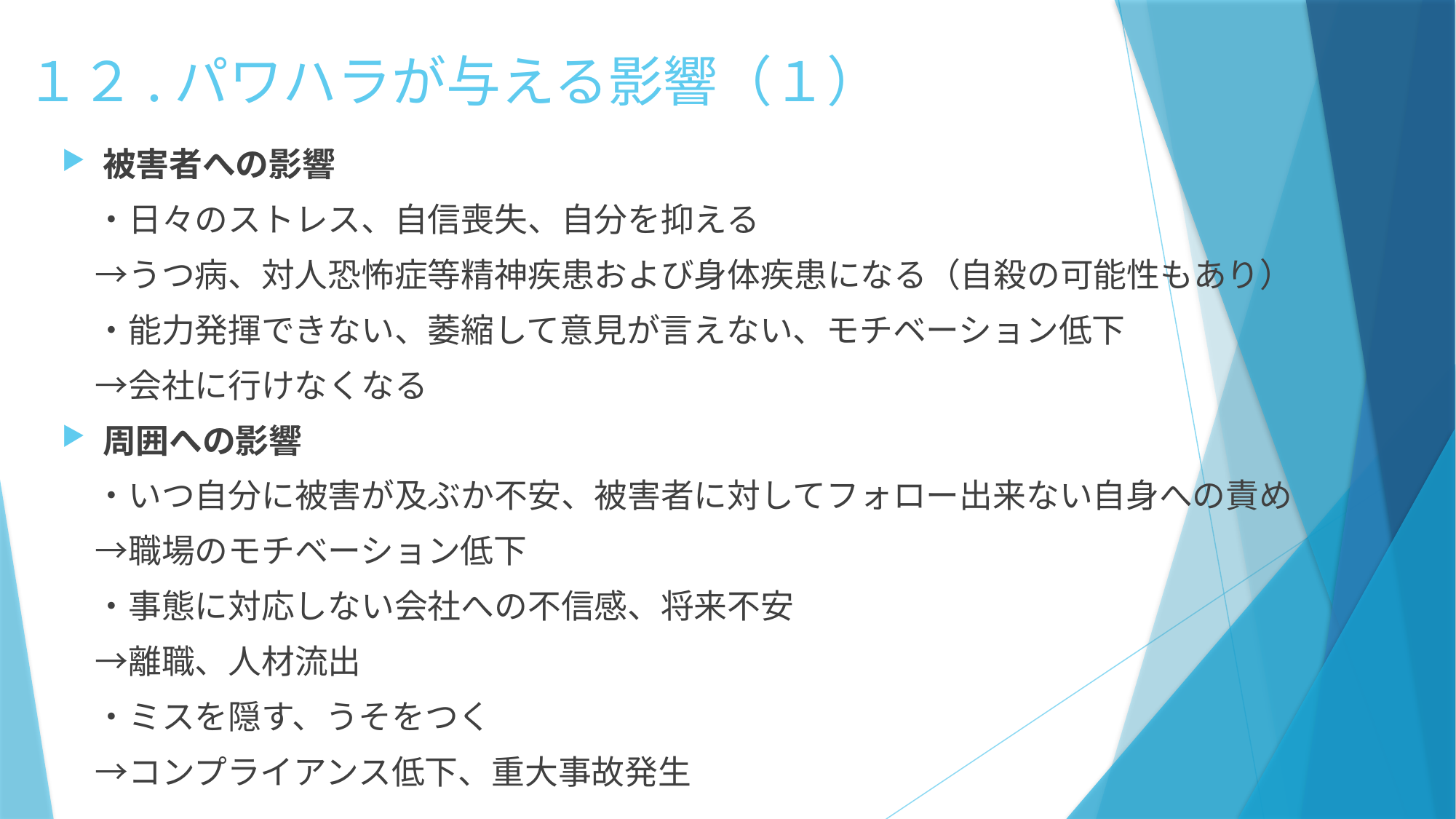

# １２.パワハラが与える影響（１）
被害者への影響
　・日々のストレス、自信喪失、自分を抑える
　→うつ病、対人恐怖症等精神疾患および身体疾患になる（自殺の可能性もあり）
　・能力発揮できない、萎縮して意見が言えない、モチベーション低下
　→会社に行けなくなる
周囲への影響
　・いつ自分に被害が及ぶか不安、被害者に対してフォロー出来ない自身への責め
　→職場のモチベーション低下
　・事態に対応しない会社への不信感、将来不安
　→離職、人材流出
　・ミスを隠す、うそをつく
　→コンプライアンス低下、重大事故発生